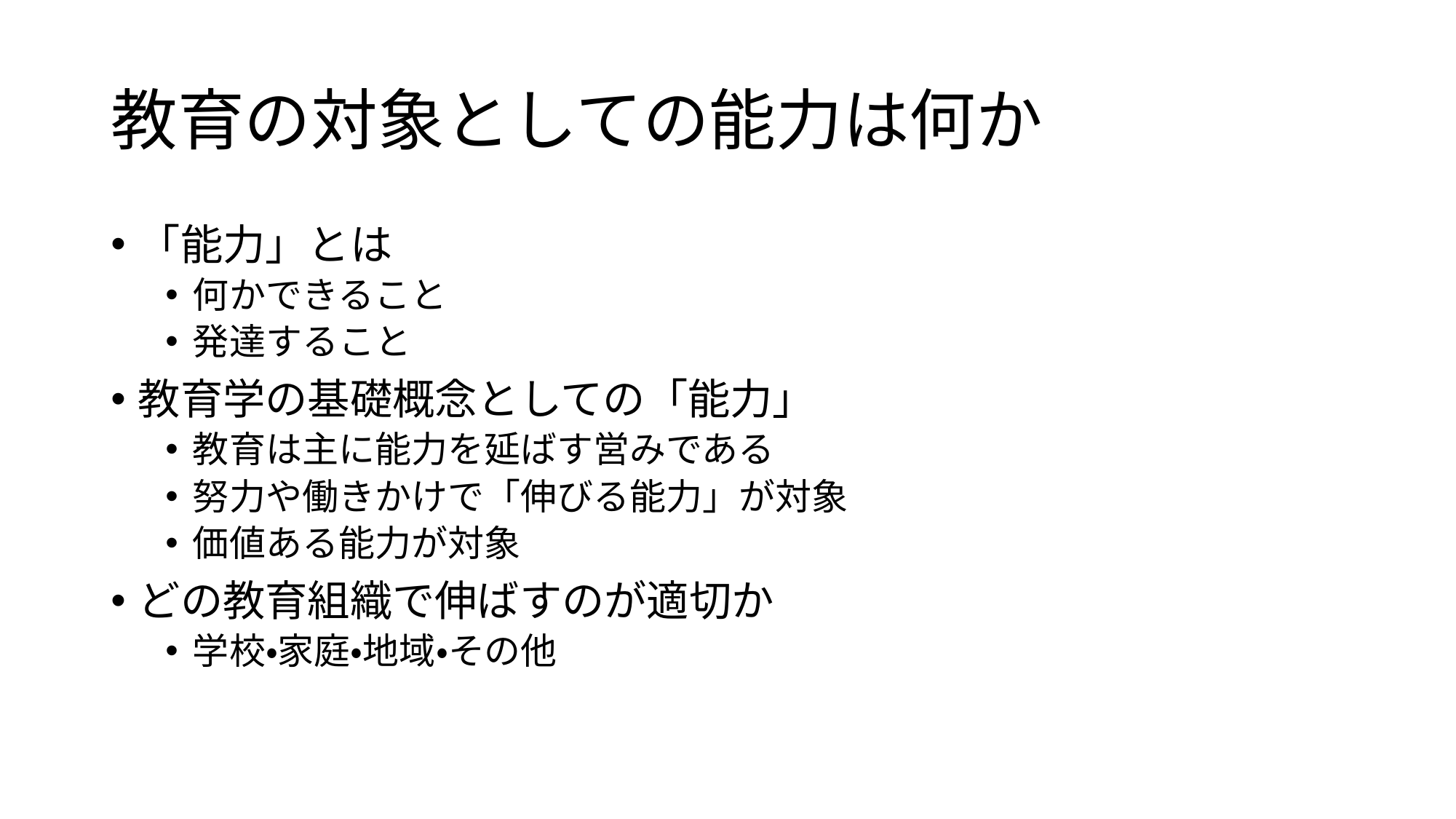

# 教育の対象としての能力は何か
「能力」とは
何かできること
発達すること
教育学の基礎概念としての「能力」
教育は主に能力を延ばす営みである
努力や働きかけで「伸びる能力」が対象
価値ある能力が対象
どの教育組織で伸ばすのが適切か
学校・家庭・地域・その他